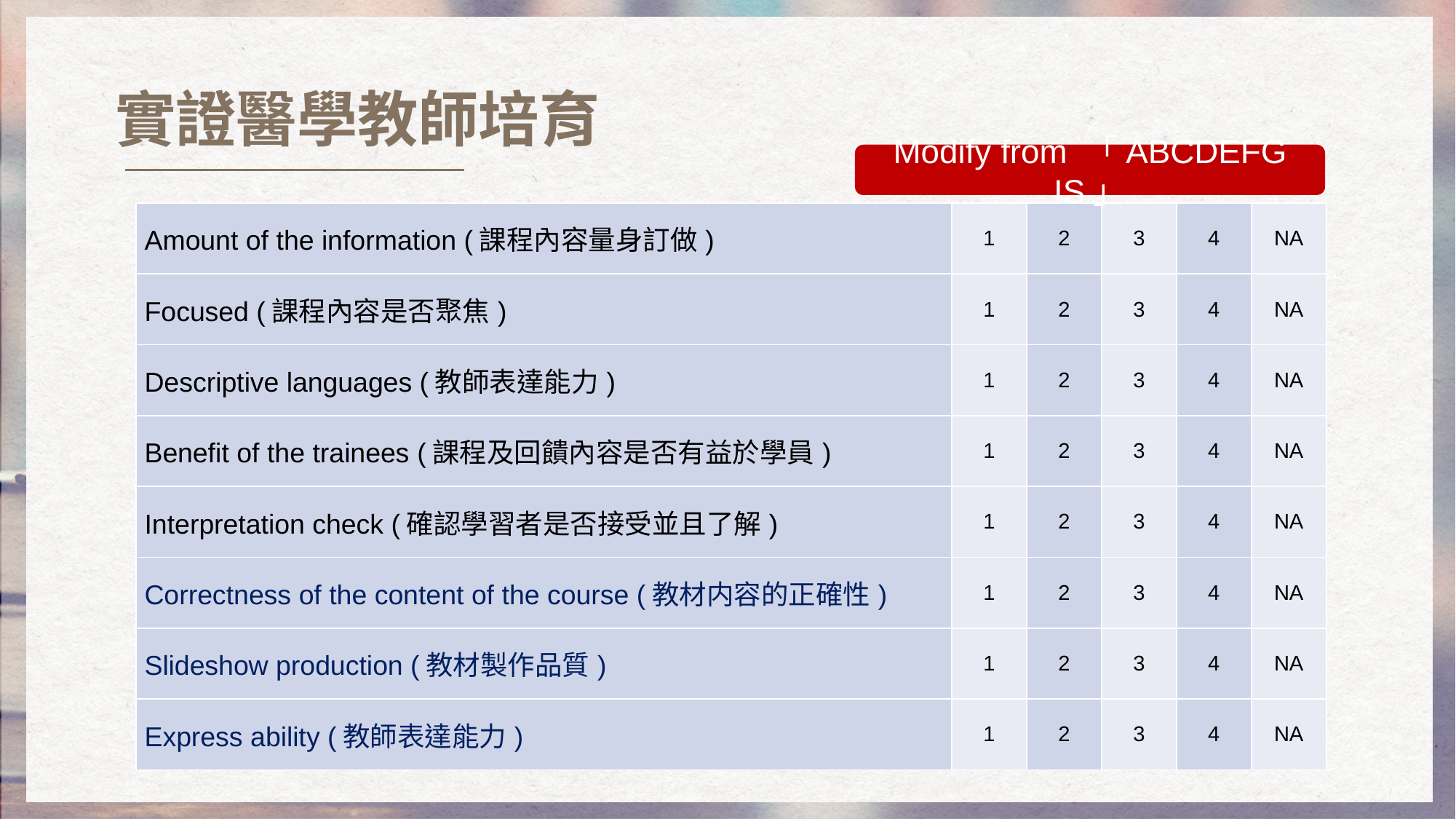

實證醫學教師培育
Modify from 「ABCDEFG IS」
| Amount of the information (課程內容量身訂做) | 1 | 2 | 3 | 4 | NA |
| --- | --- | --- | --- | --- | --- |
| Focused (課程內容是否聚焦) | 1 | 2 | 3 | 4 | NA |
| Descriptive languages (教師表達能力) | 1 | 2 | 3 | 4 | NA |
| Benefit of the trainees (課程及回饋內容是否有益於學員) | 1 | 2 | 3 | 4 | NA |
| Interpretation check (確認學習者是否接受並且了解) | 1 | 2 | 3 | 4 | NA |
| Correctness of the content of the course (教材内容的正確性) | 1 | 2 | 3 | 4 | NA |
| Slideshow production (教材製作品質) | 1 | 2 | 3 | 4 | NA |
| Express ability (教師表達能力) | 1 | 2 | 3 | 4 | NA |